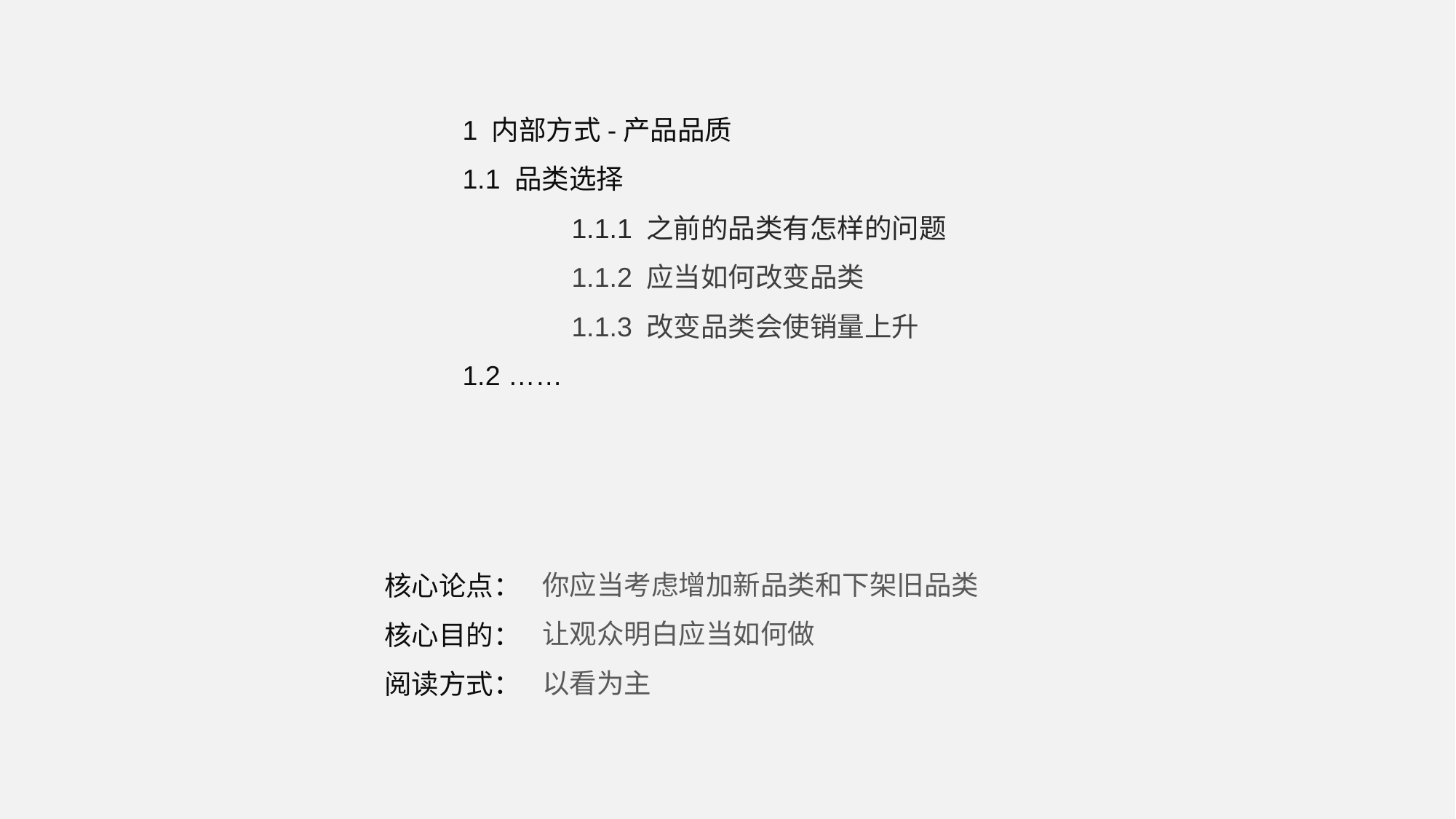

1 内部方式-产品品质
1.1 品类选择
	1.1.1 之前的品类有怎样的问题
	1.1.2 应当如何改变品类
	1.1.3 改变品类会使销量上升
1.2 ……
你应当考虑增加新品类和下架旧品类
让观众明白应当如何做
以看为主
核心论点：
核心目的：
阅读方式：